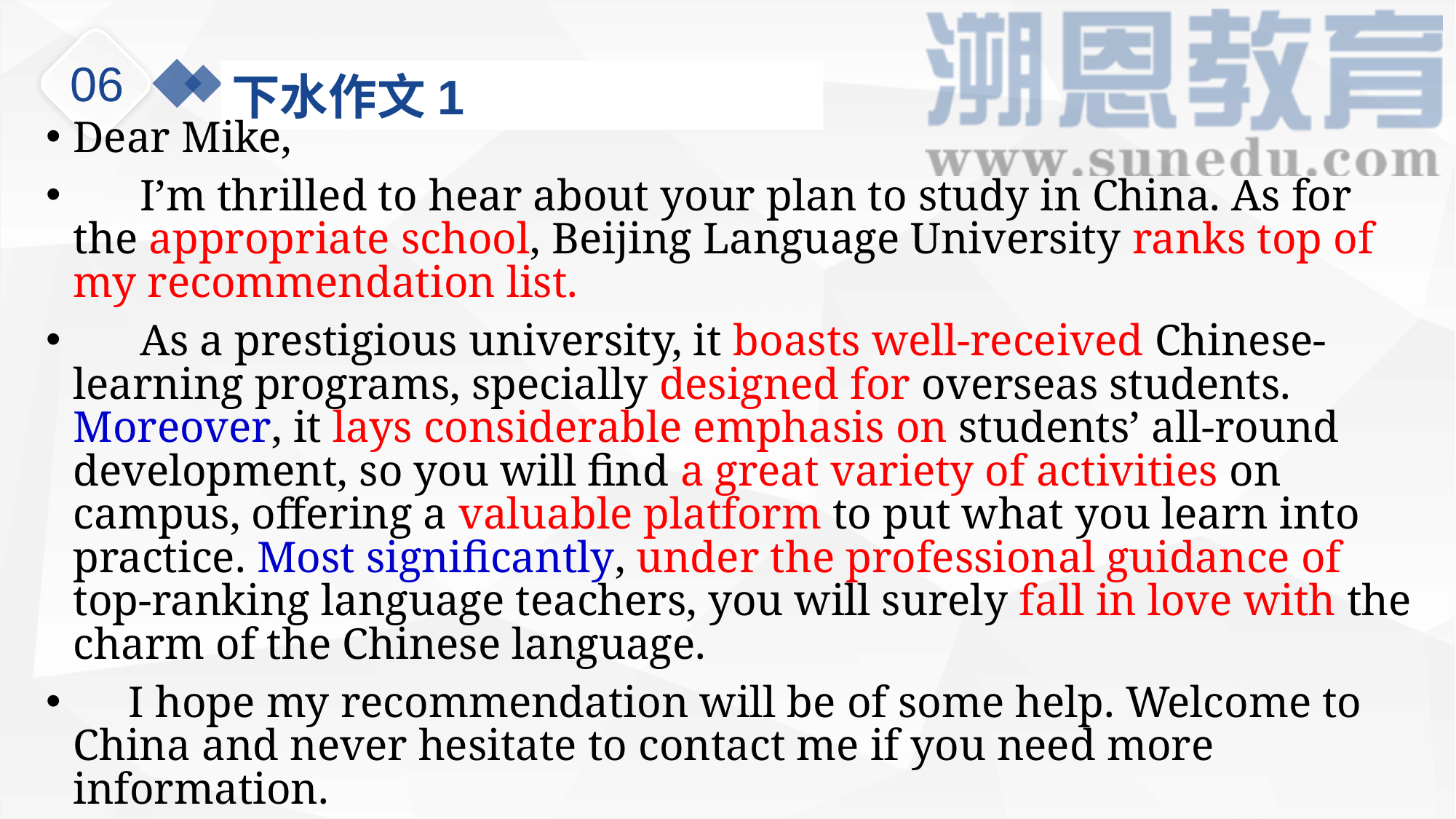

06
下水作文1
We provide the best way to  your business.

Dear Mike,
      I’m thrilled to hear about your plan to study in China. As for the appropriate school, Beijing Language University ranks top of my recommendation list.
      As a prestigious university, it boasts well-received Chinese-learning programs, specially designed for overseas students. Moreover, it lays considerable emphasis on students’ all-round development, so you will find a great variety of activities on campus, offering a valuable platform to put what you learn into practice. Most significantly, under the professional guidance of top-ranking language teachers, you will surely fall in love with the charm of the Chinese language.
     I hope my recommendation will be of some help. Welcome to China and never hesitate to contact me if you need more information.
Yours,
  Li Hua